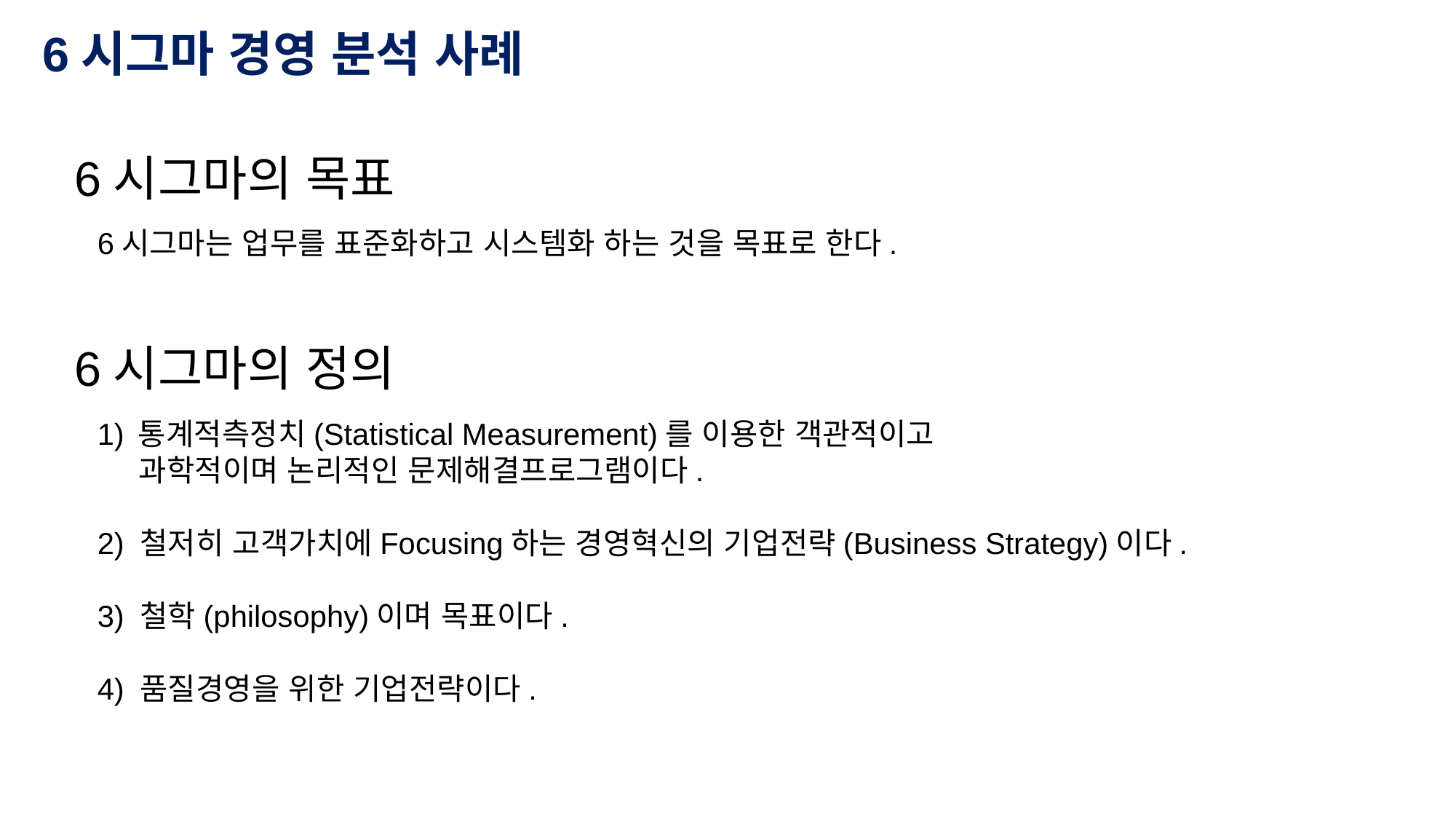

6시그마 경영 분석 사례
6시그마의 목표
6시그마는 업무를 표준화하고 시스템화 하는 것을 목표로 한다.
6시그마의 정의
통계적측정치(Statistical Measurement)를 이용한 객관적이고
    과학적이며 논리적인 문제해결프로그램이다.

2) 철저히 고객가치에Focusing하는 경영혁신의 기업전략(Business Strategy)이다.

3) 철학(philosophy)이며 목표이다.

4) 품질경영을 위한 기업전략이다.